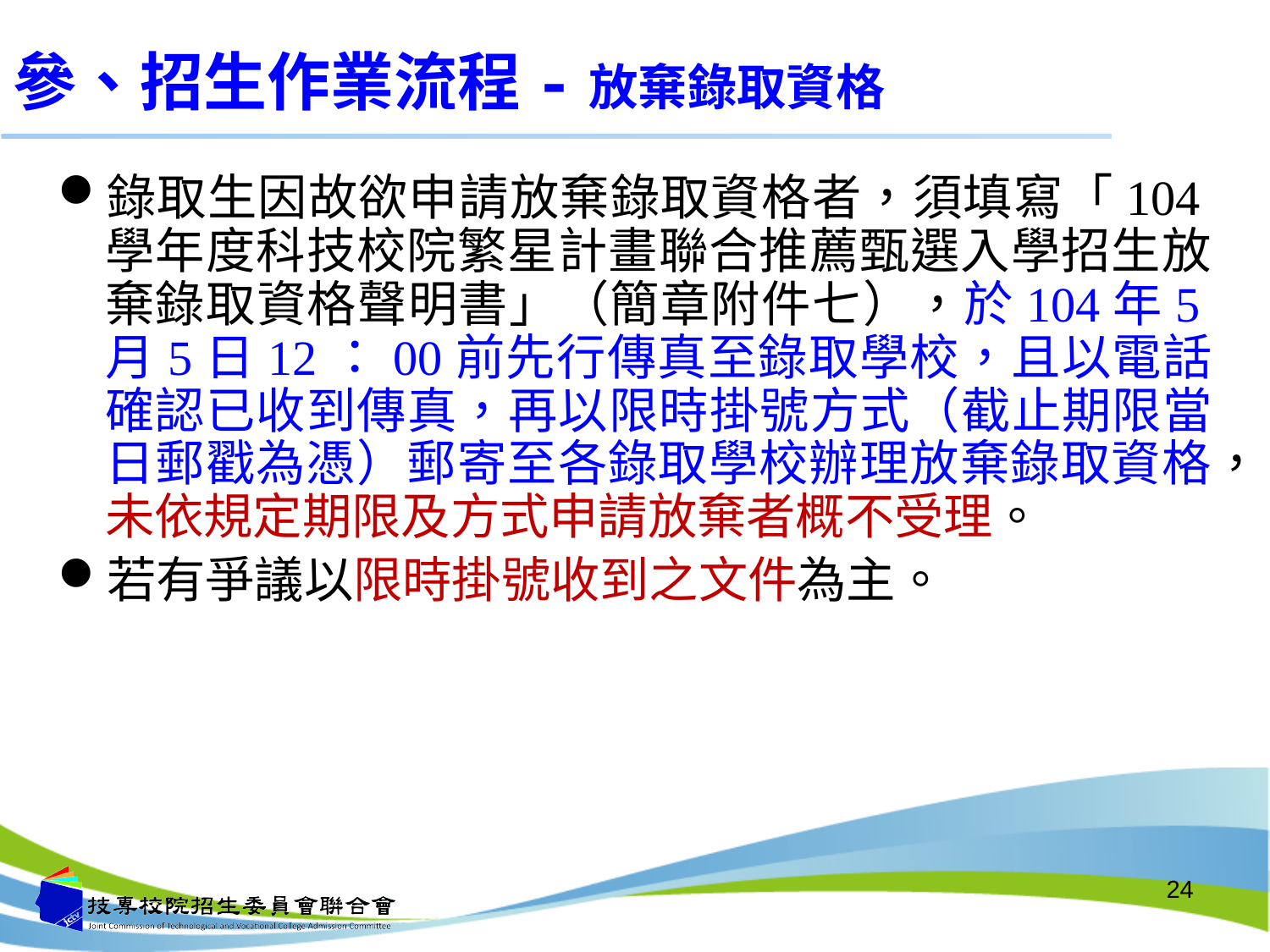

# 參、招生作業流程-放棄錄取資格
錄取生因故欲申請放棄錄取資格者，須填寫「104學年度科技校院繁星計畫聯合推薦甄選入學招生放棄錄取資格聲明書」（簡章附件七），於104年5月5日12：00前先行傳真至錄取學校，且以電話確認已收到傳真，再以限時掛號方式（截止期限當日郵戳為憑）郵寄至各錄取學校辦理放棄錄取資格，未依規定期限及方式申請放棄者概不受理。
若有爭議以限時掛號收到之文件為主。
24